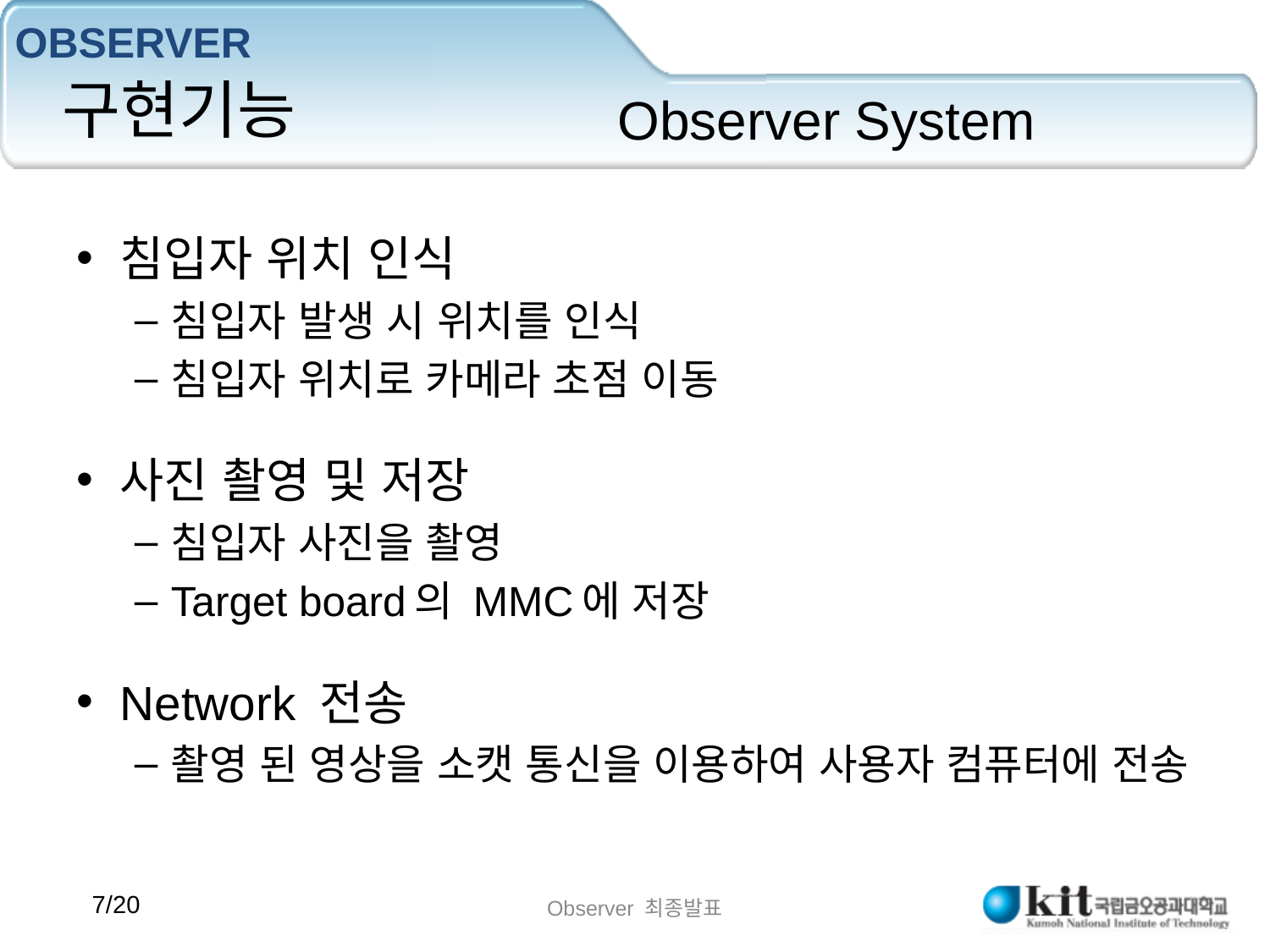

# 구현기능
Observer System
침입자 위치 인식
침입자 발생 시 위치를 인식
침입자 위치로 카메라 초점 이동

사진 촬영 및 저장
침입자 사진을 촬영
Target board의 MMC에 저장

Network 전송
촬영 된 영상을 소캣 통신을 이용하여 사용자 컴퓨터에 전송
Observer 최종발표
7/20